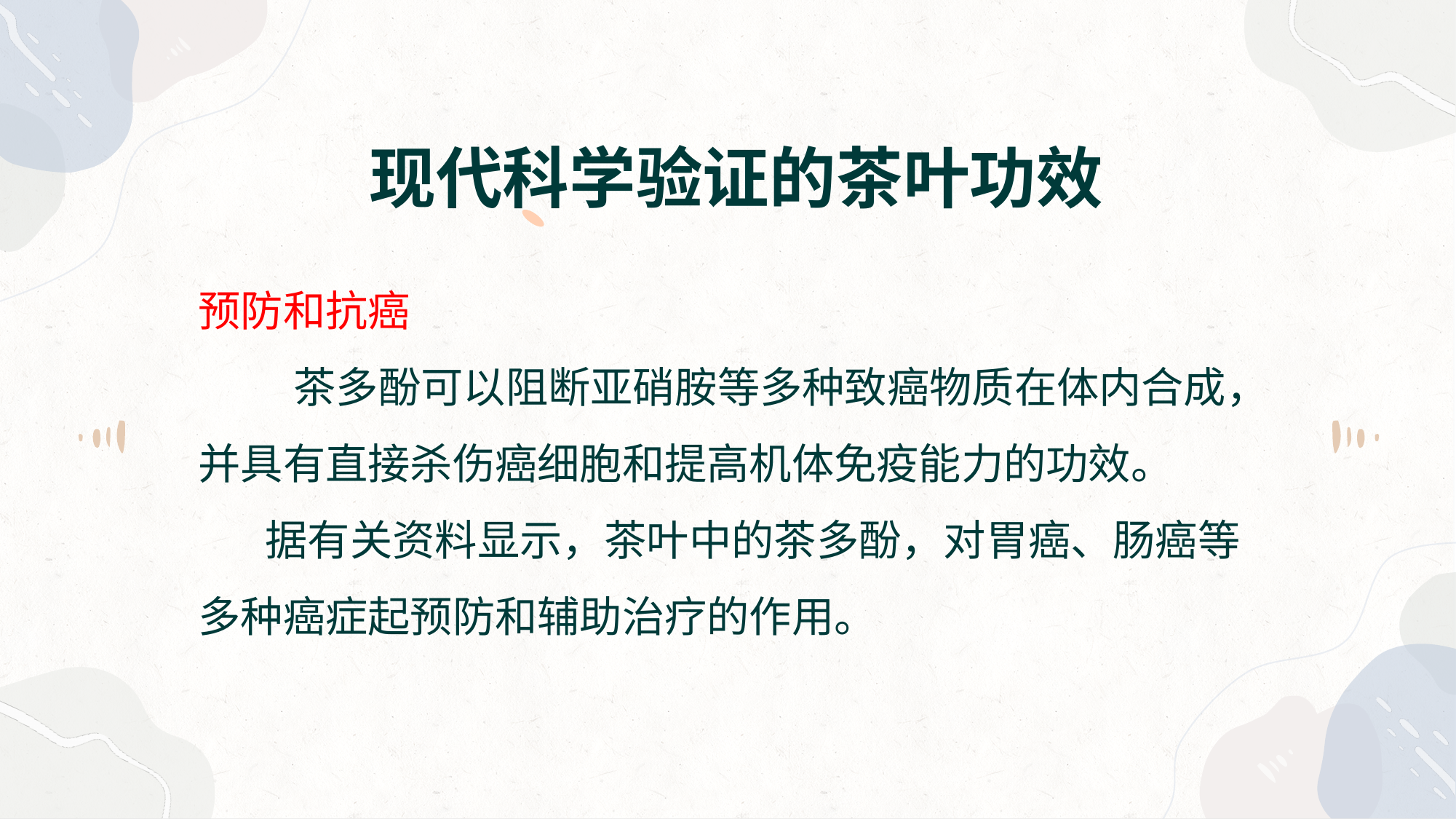

现代科学验证的茶叶功效

预防和抗癌
         茶多酚可以阻断亚硝胺等多种致癌物质在体内合成，并具有直接杀伤癌细胞和提高机体免疫能力的功效。
      据有关资料显示，茶叶中的茶多酚，对胃癌、肠癌等多种癌症起预防和辅助治疗的作用。